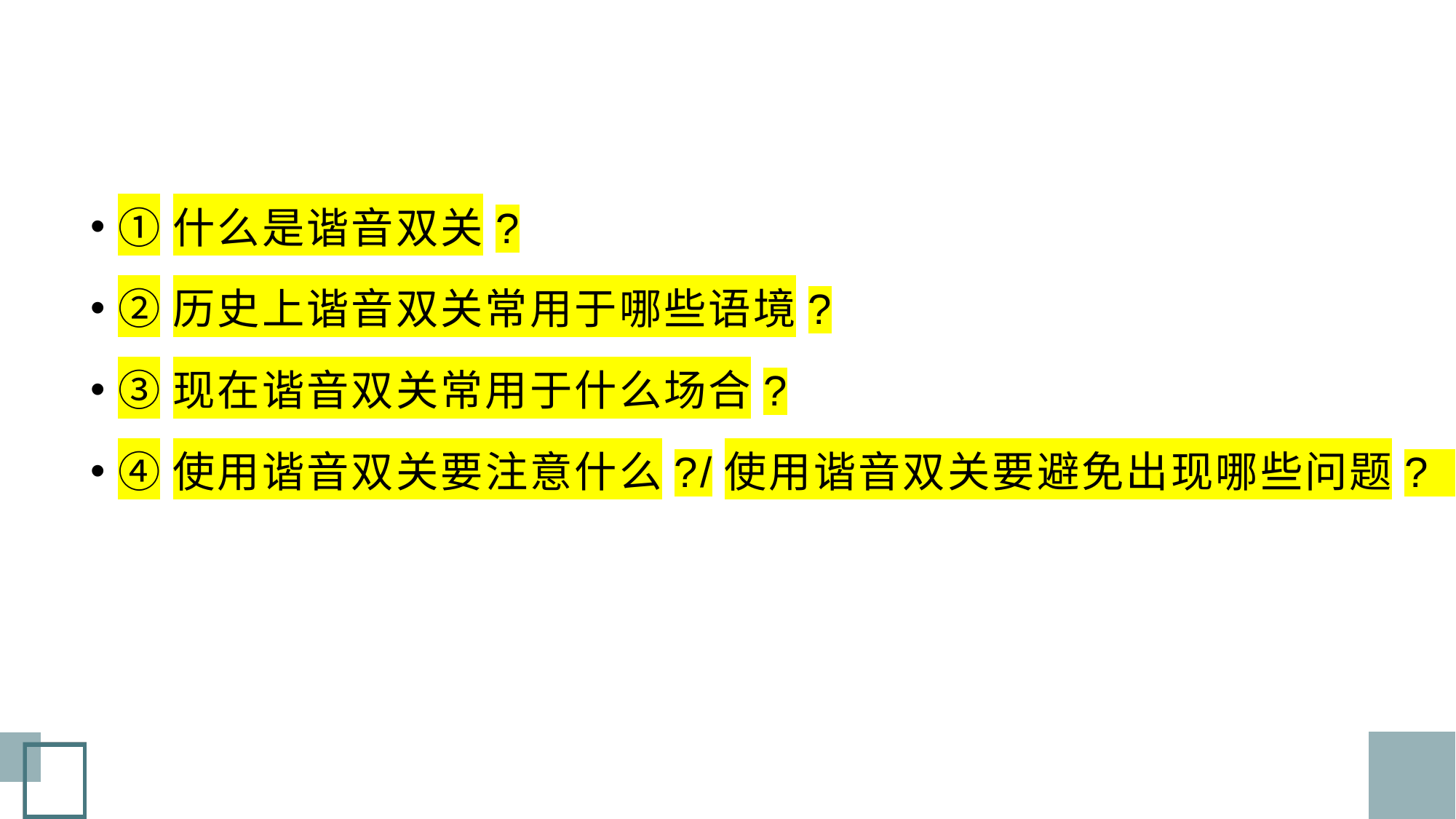

①什么是谐音双关?
②历史上谐音双关常用于哪些语境?
③现在谐音双关常用于什么场合?
④使用谐音双关要注意什么?/使用谐音双关要避免出现哪些问题?